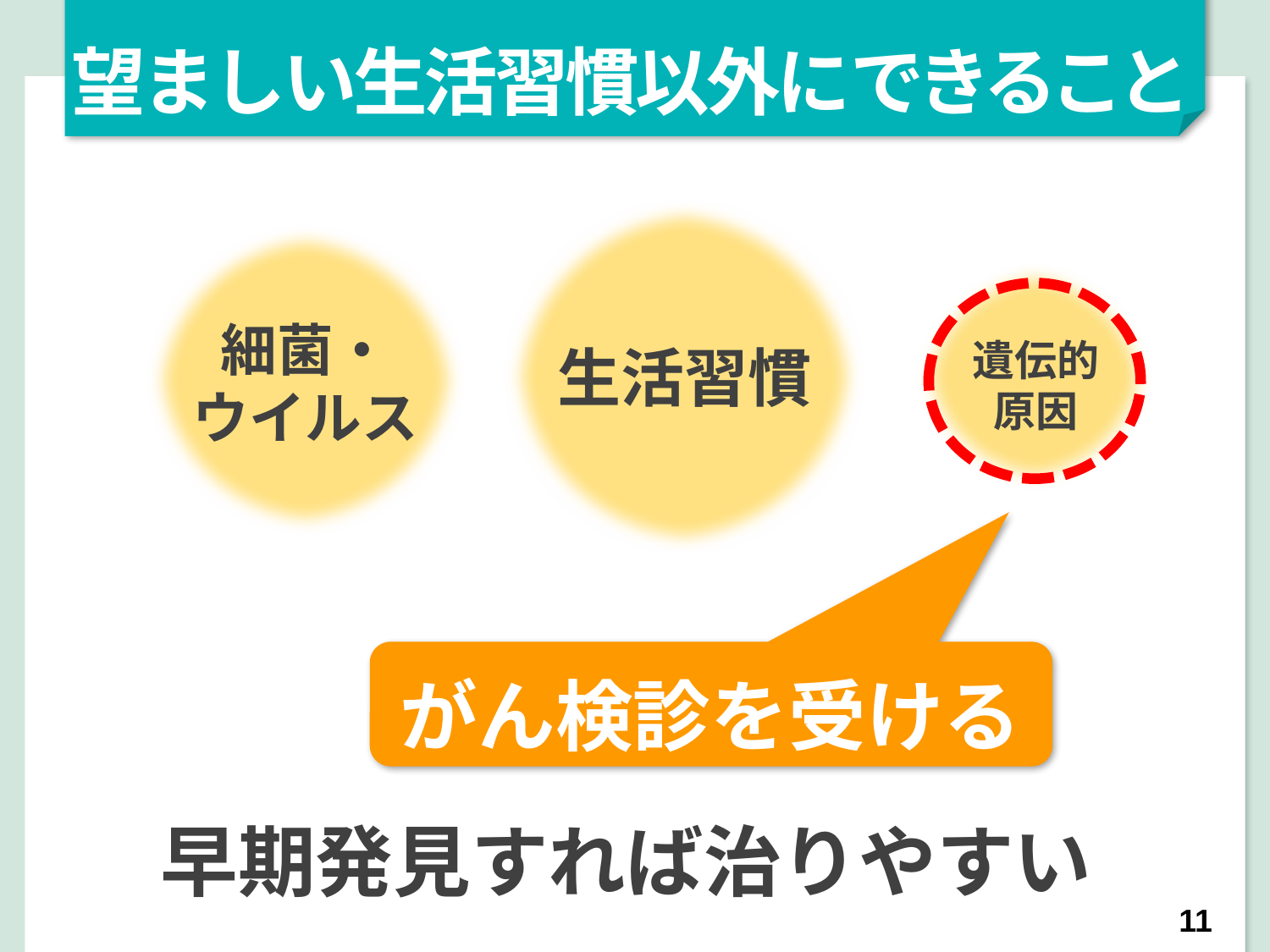

望ましい生活習慣以外にできること

生活習慣

遺伝的
原因

細菌・
ウイルス
がん検診を受ける
早期発見すれば治りやすい
11